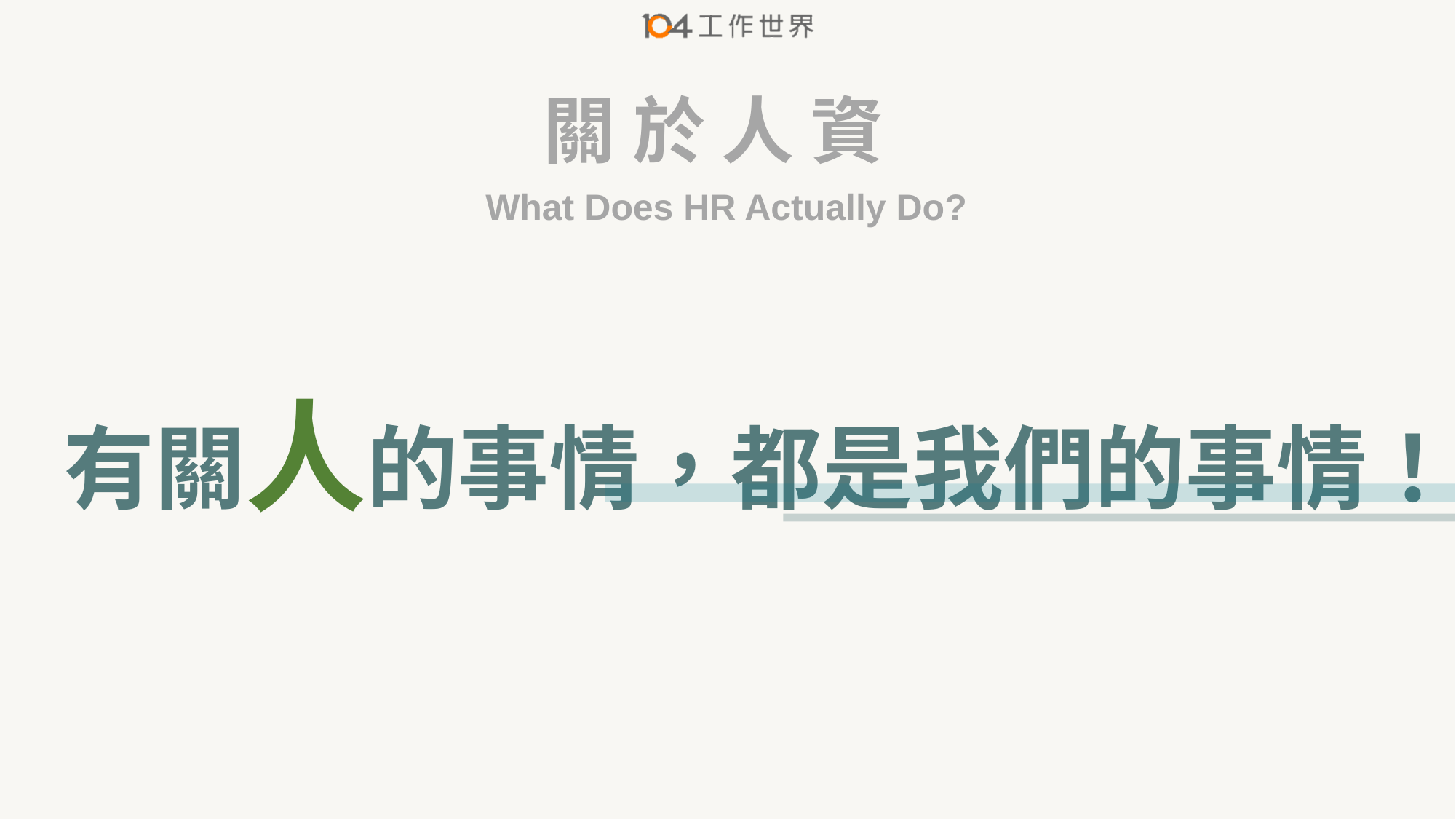

關 於 人 資

What Does HR Actually Do?
有關人的事情，都是我們的事情！